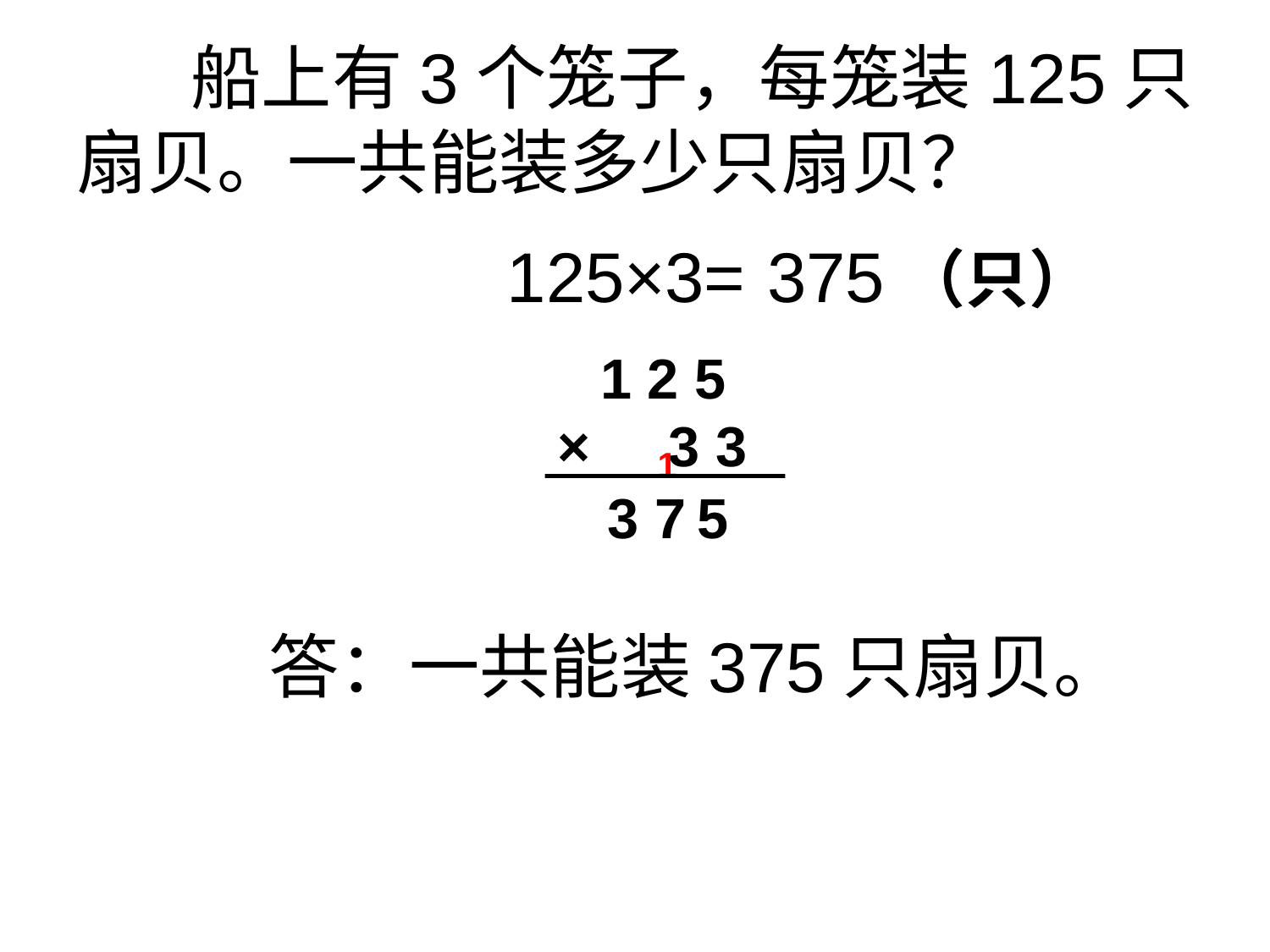

# 船上有3个笼子，每笼装125只扇贝。一共能装多少只扇贝？
125×3=

 375（只）

   1 2 5
×     3 3

1
3

7
5
答：一共能装375只扇贝。